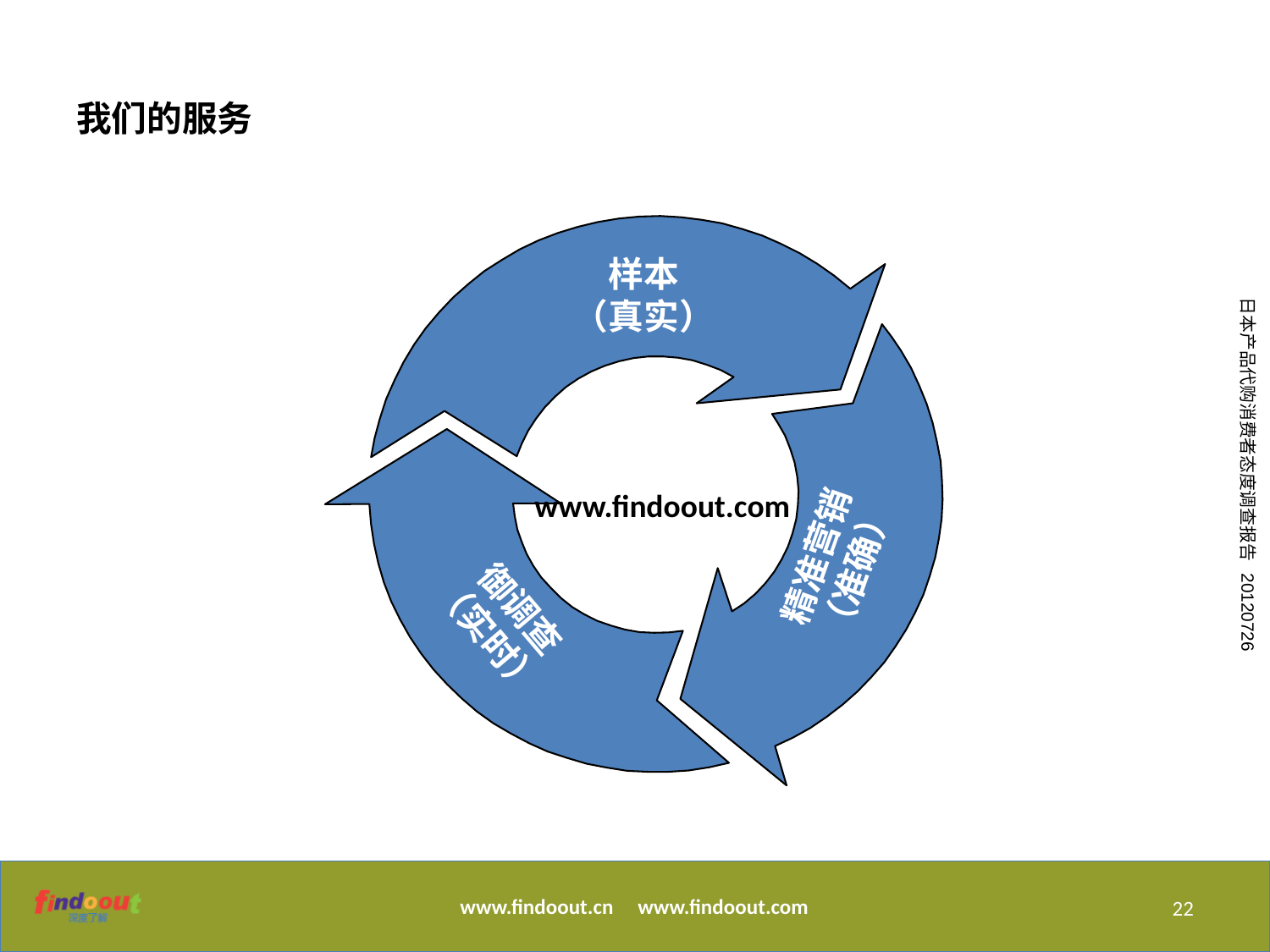

# 我们的服务

样本
（真实）

精准营销
（准确）
御调查
（实时）
www.findoout.com
22